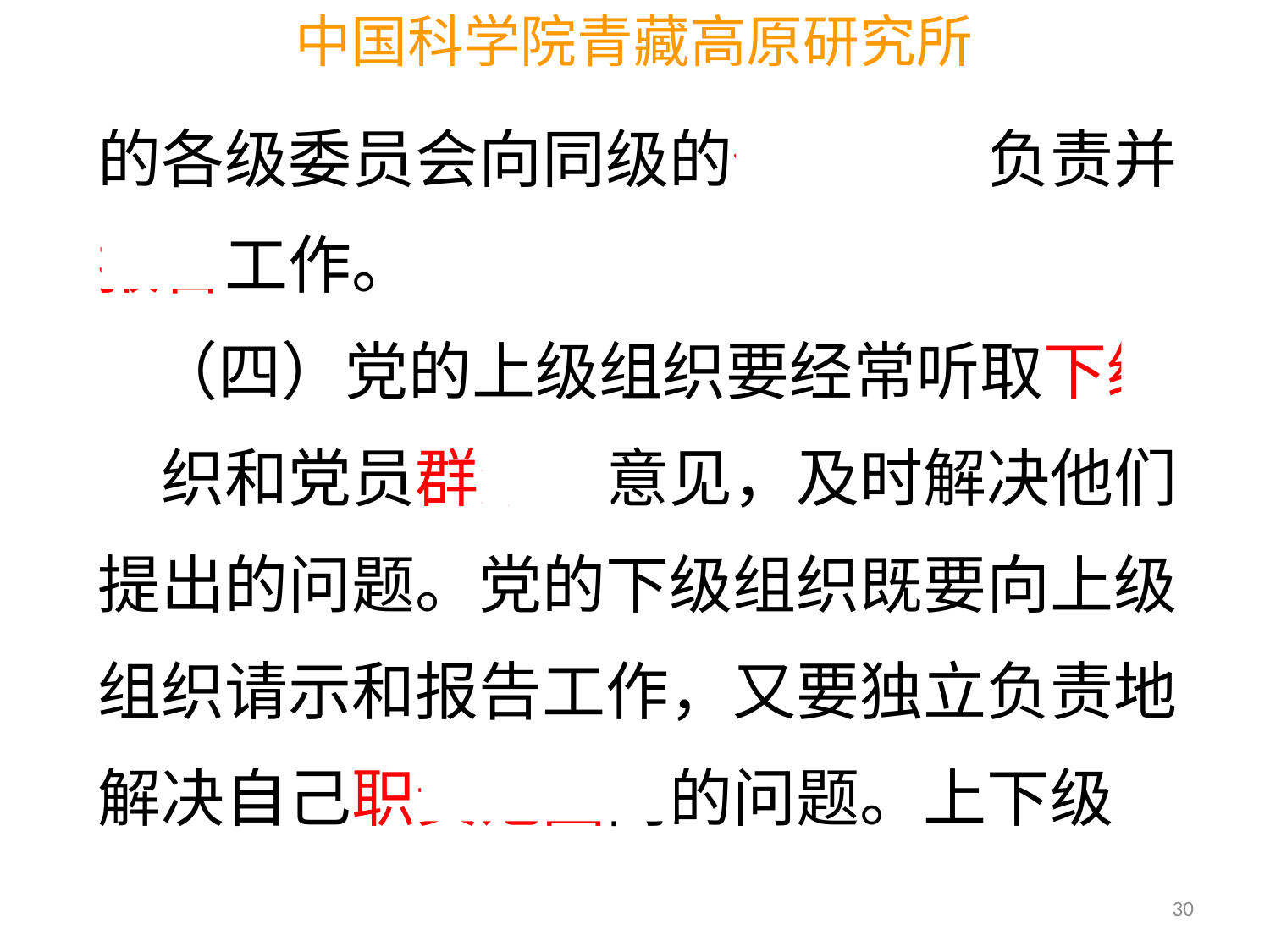

# 的各级委员会向同级的代表大会负责并报告工作。 （四）党的上级组织要经常听取下级组织和党员群众的意见，及时解决他们提出的问题。党的下级组织既要向上级组织请示和报告工作，又要独立负责地解决自己职责范围内的问题。上下级

30